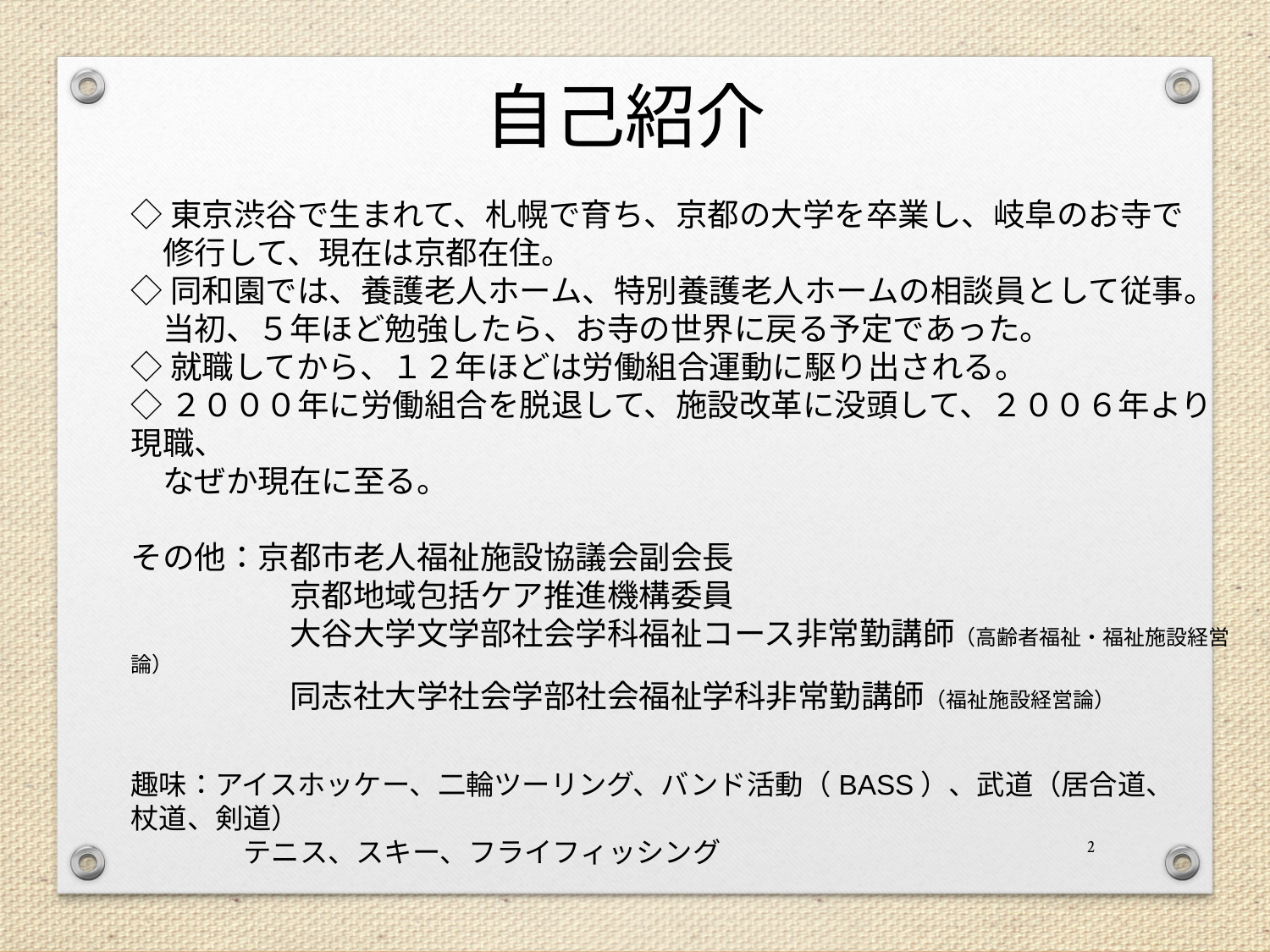

自己紹介
◇東京渋谷で生まれて、札幌で育ち、京都の大学を卒業し、岐阜のお寺で
　修行して、現在は京都在住。
◇同和園では、養護老人ホーム、特別養護老人ホームの相談員として従事。
　当初、５年ほど勉強したら、お寺の世界に戻る予定であった。
◇就職してから、１２年ほどは労働組合運動に駆り出される。
◇２０００年に労働組合を脱退して、施設改革に没頭して、２００６年より現職、
　なぜか現在に至る。

その他：京都市老人福祉施設協議会副会長
　　　　　京都地域包括ケア推進機構委員
　　　　　大谷大学文学部社会学科福祉コース非常勤講師（高齢者福祉・福祉施設経営論）
　　　　　同志社大学社会学部社会福祉学科非常勤講師（福祉施設経営論）
趣味：アイスホッケー、二輪ツーリング、バンド活動（BASS）、武道（居合道、杖道、剣道）
　　　　テニス、スキー、フライフィッシング
2